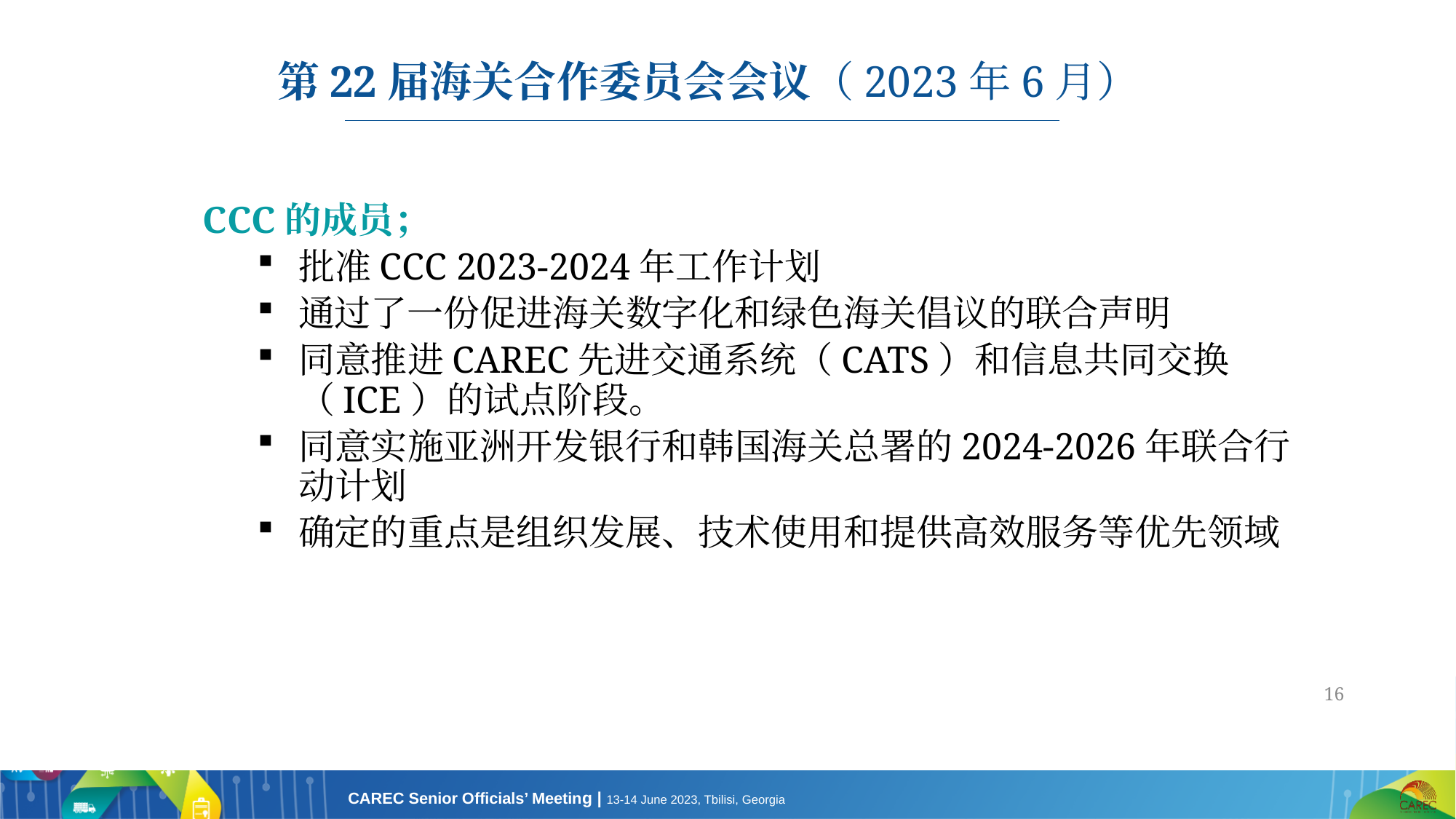

# 第22届海关合作委员会会议（2023年6月）
CCC的成员；
批准CCC 2023-2024年工作计划
通过了一份促进海关数字化和绿色海关倡议的联合声明
同意推进CAREC先进交通系统（CATS）和信息共同交换（ICE）的试点阶段。
同意实施亚洲开发银行和韩国海关总署的2024-2026年联合行动计划
确定的重点是组织发展、技术使用和提供高效服务等优先领域

16